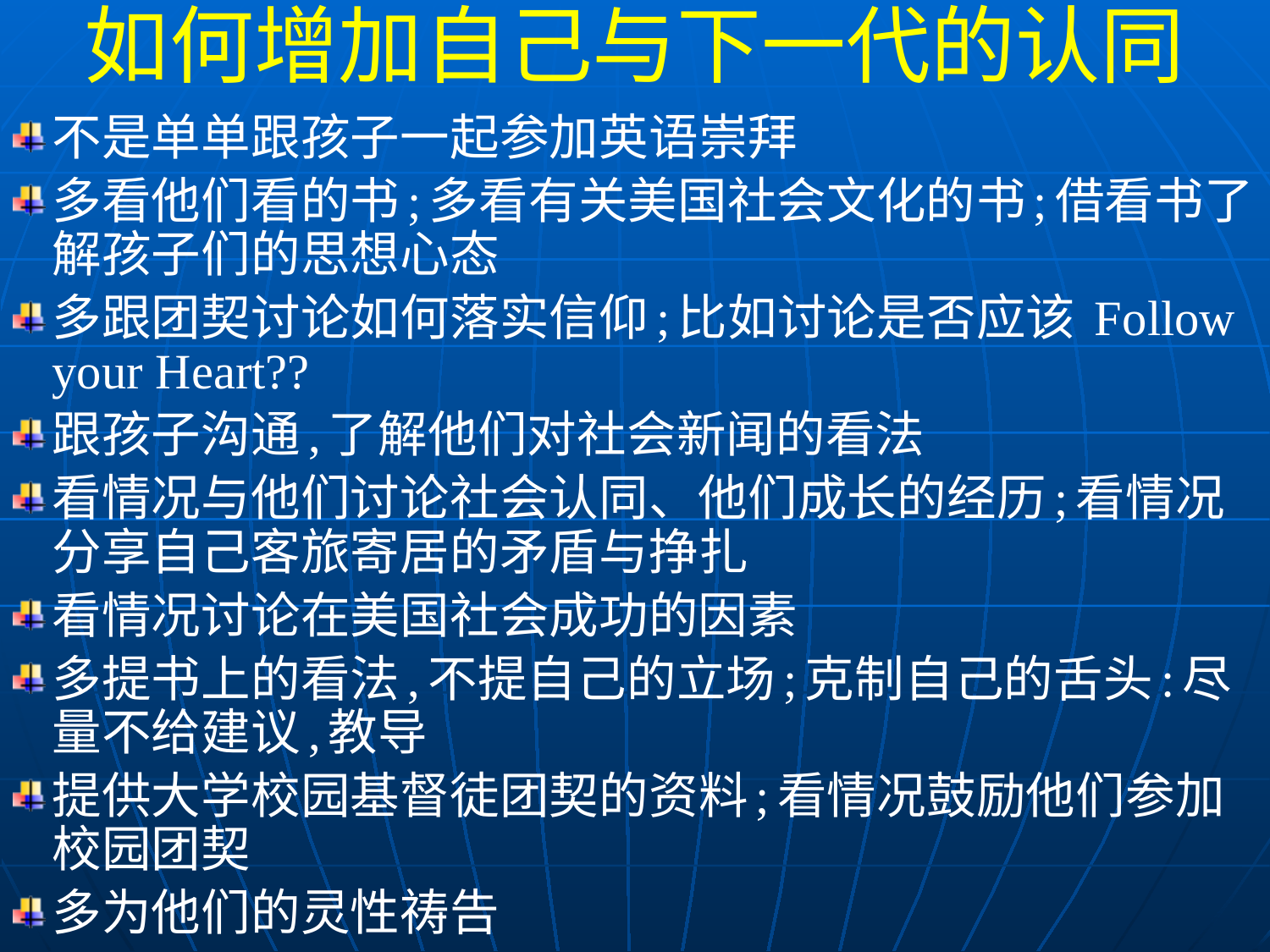

如何增加自己与下一代的认同
不是单单跟孩子一起参加英语崇拜
多看他们看的书;多看有关美国社会文化的书;借看书了解孩子们的思想心态
多跟团契讨论如何落实信仰;比如讨论是否应该 Follow your Heart??
跟孩子沟通,了解他们对社会新闻的看法
看情况与他们讨论社会认同、他们成长的经历;看情况分享自己客旅寄居的矛盾与挣扎
看情况讨论在美国社会成功的因素
多提书上的看法,不提自己的立场;克制自己的舌头:尽量不给建议,教导
提供大学校园基督徒团契的资料;看情况鼓励他们参加校园团契
多为他们的灵性祷告